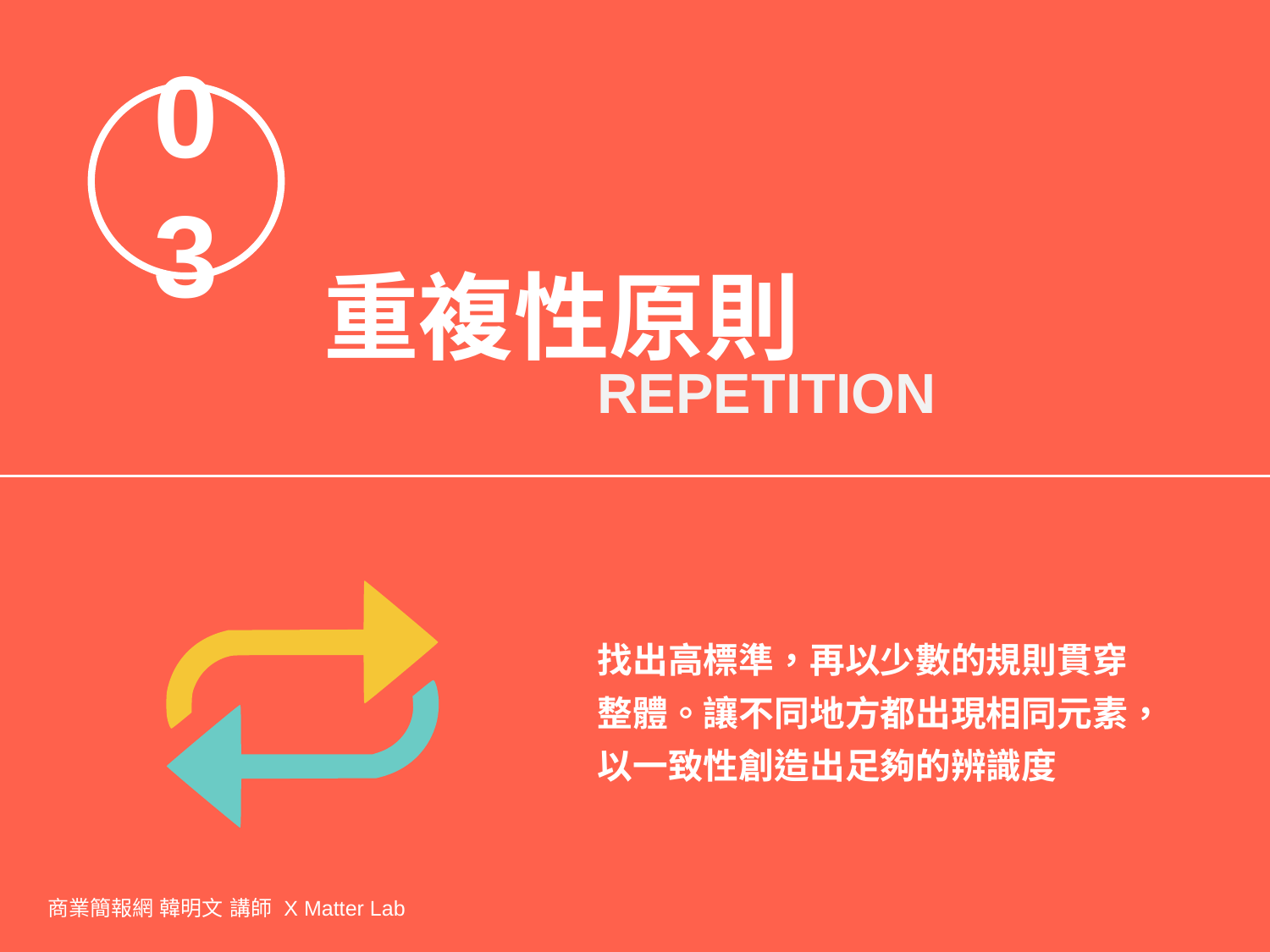

03

重複性原則
REPETITION

找出高標準，再以少數的規則貫穿整體。讓不同地方都出現相同元素，以一致性創造出足夠的辨識度

商業簡報網 韓明文 講師 X Matter Lab